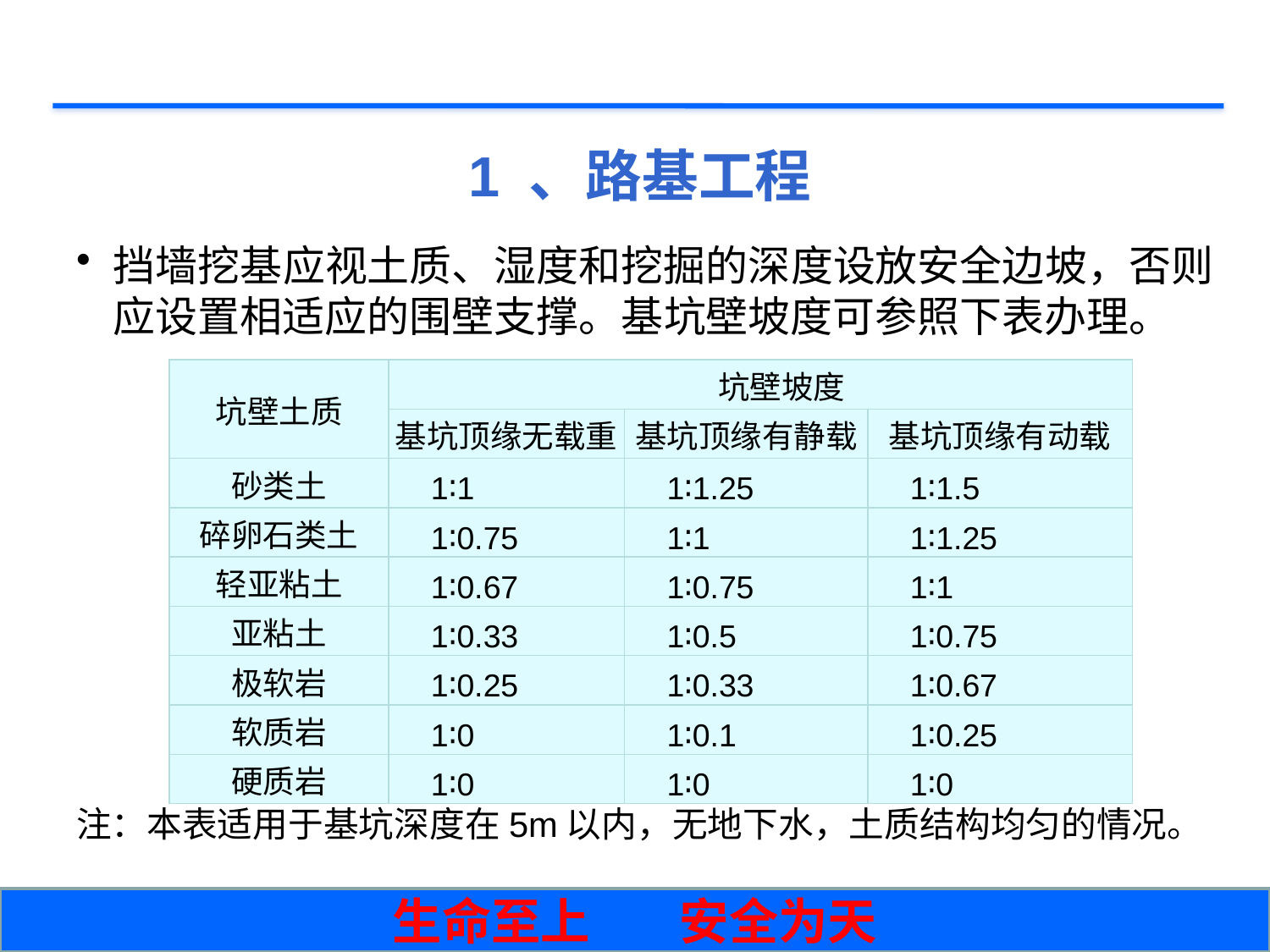

# 1 、路基工程
挡墙挖基应视土质、湿度和挖掘的深度设放安全边坡，否则应设置相适应的围壁支撑。基坑壁坡度可参照下表办理。

注：本表适用于基坑深度在5m以内，无地下水，土质结构均匀的情况。

| 坑壁土质 | 坑壁坡度 |  |  |
| --- | --- | --- | --- |
|  | 基坑顶缘无载重 | 基坑顶缘有静载 | 基坑顶缘有动载 |
| 砂类土 | 1∶1 | 1∶1.25 | 1∶1.5 |
| 碎卵石类土 | 1∶0.75 | 1∶1 | 1∶1.25 |
| 轻亚粘土 | 1∶0.67 | 1∶0.75 | 1∶1 |
| 亚粘土 | 1∶0.33 | 1∶0.5 | 1∶0.75 |
| 极软岩 | 1∶0.25 | 1∶0.33 | 1∶0.67 |
| 软质岩 | 1∶0 | 1∶0.1 | 1∶0.25 |
| 硬质岩 | 1∶0 | 1∶0 | 1∶0 |